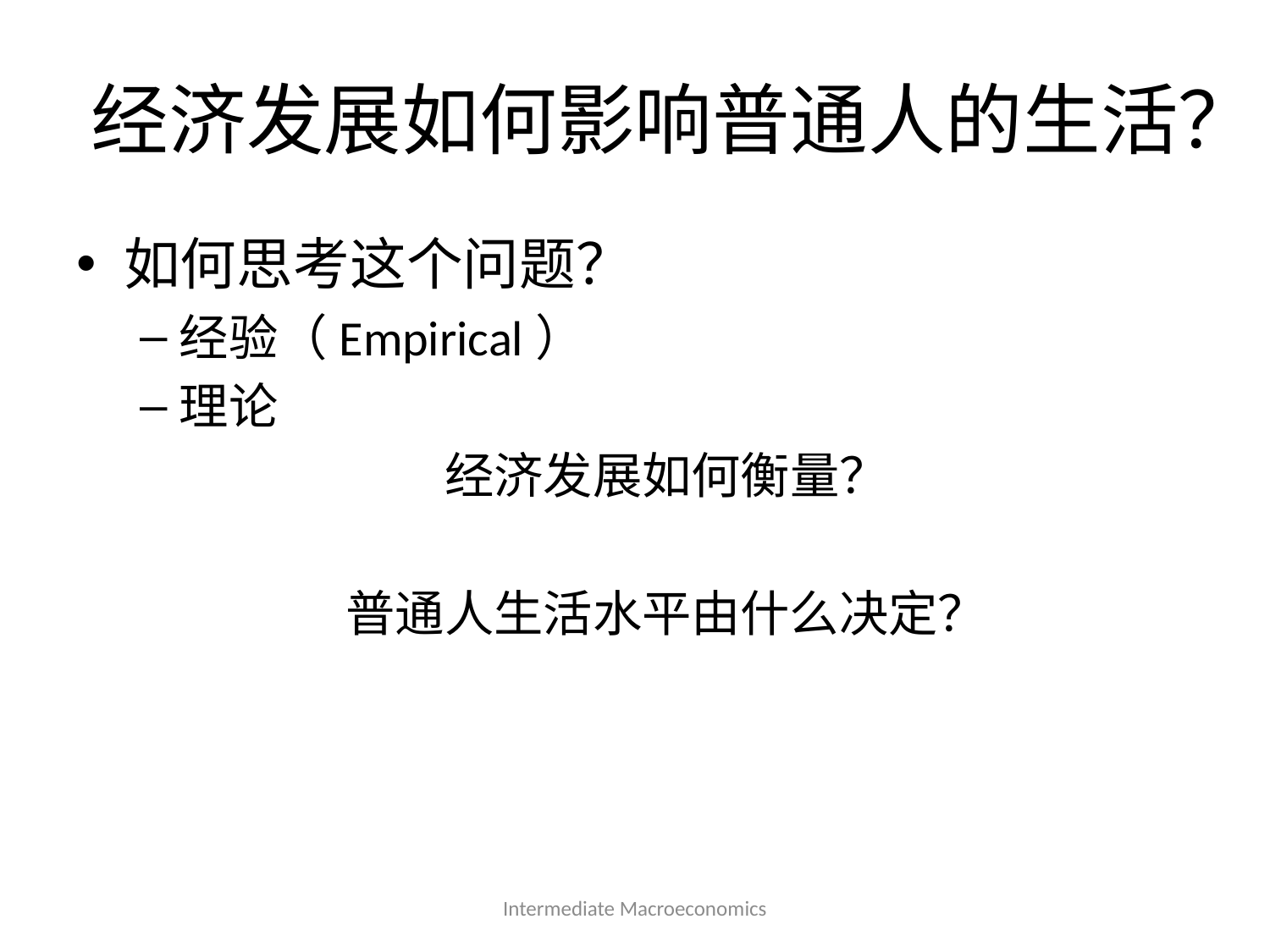

# 经济发展如何影响普通人的生活？
如何思考这个问题？
经验（Empirical）
理论
经济发展如何衡量？

普通人生活水平由什么决定？

Intermediate Macroeconomics